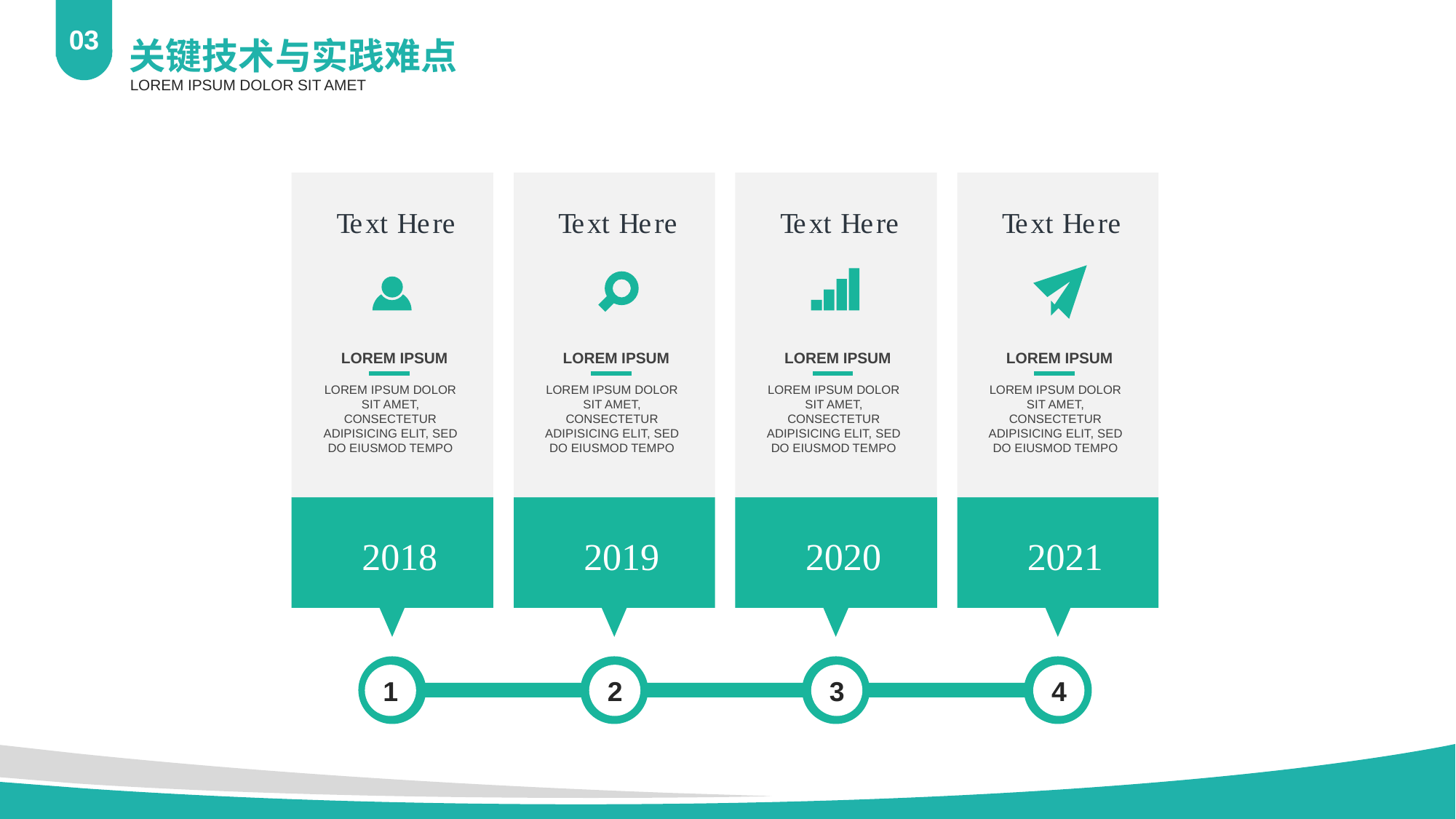

03
关键技术与实践难点
LOREM IPSUM DOLOR SIT AMET

T
e
x
t
H
e
r
e
T
e
x
t
H
e
r
e
T
e
x
t
H
e
r
e
T
e
x
t
H
e
r
e

LOREM IPSUM
LOREM IPSUM DOLOR SIT AMET, CONSECTETUR ADIPISICING ELIT, SED DO EIUSMOD TEMPO
LOREM IPSUM
LOREM IPSUM DOLOR SIT AMET, CONSECTETUR ADIPISICING ELIT, SED DO EIUSMOD TEMPO
LOREM IPSUM
LOREM IPSUM DOLOR SIT AMET, CONSECTETUR ADIPISICING ELIT, SED DO EIUSMOD TEMPO
LOREM IPSUM
LOREM IPSUM DOLOR SIT AMET, CONSECTETUR ADIPISICING ELIT, SED DO EIUSMOD TEMPO

2018
2019
2020
2021

1
2
3
4
3